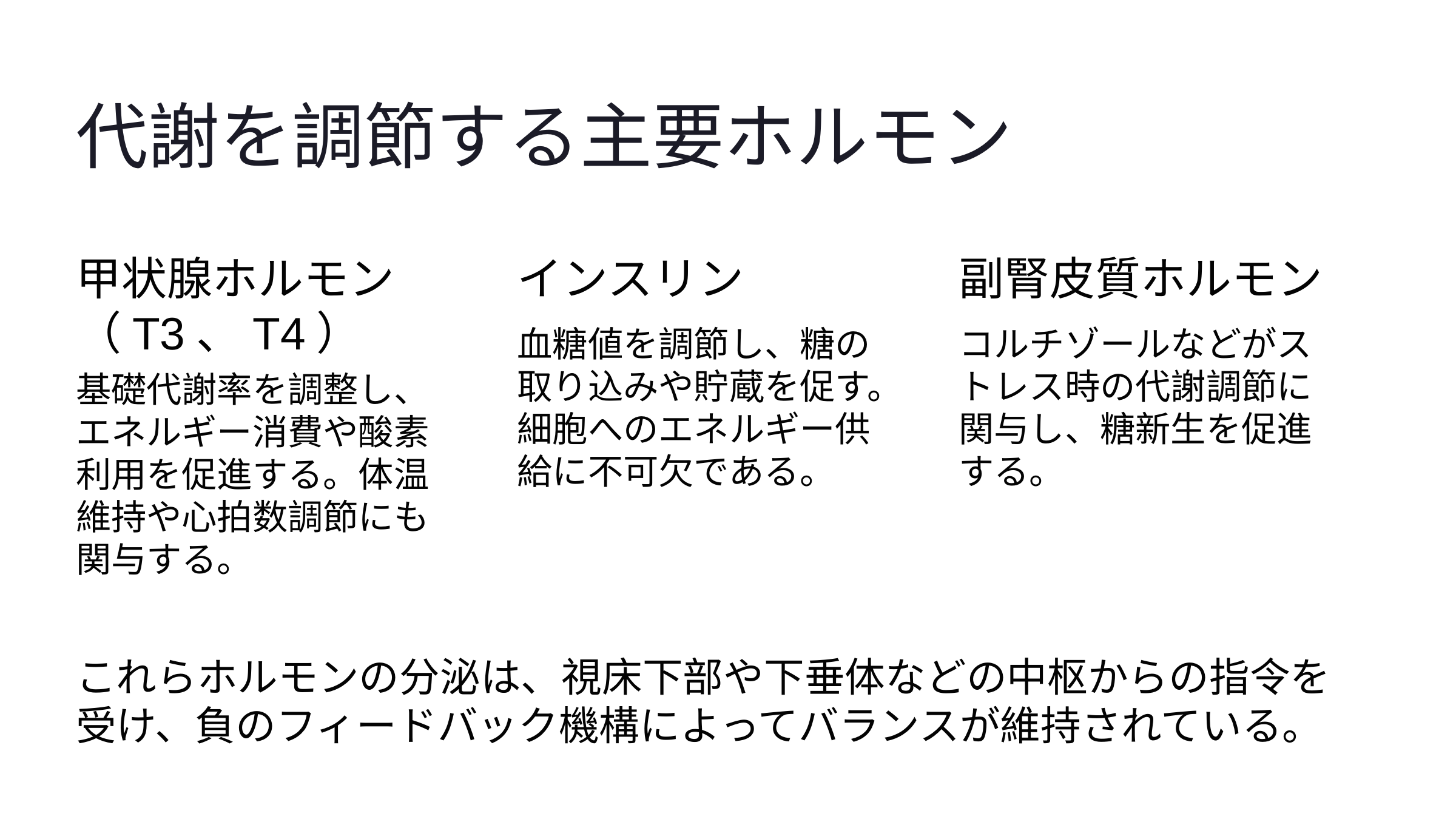

代謝を調節する主要ホルモン
甲状腺ホルモン
（T3、T4）
インスリン
副腎皮質ホルモン
血糖値を調節し、糖の取り込みや貯蔵を促す。細胞へのエネルギー供給に不可欠である。
コルチゾールなどがストレス時の代謝調節に関与し、糖新生を促進する。
基礎代謝率を調整し、エネルギー消費や酸素利用を促進する。体温維持や心拍数調節にも関与する。
これらホルモンの分泌は、視床下部や下垂体などの中枢からの指令を受け、負のフィードバック機構によってバランスが維持されている。